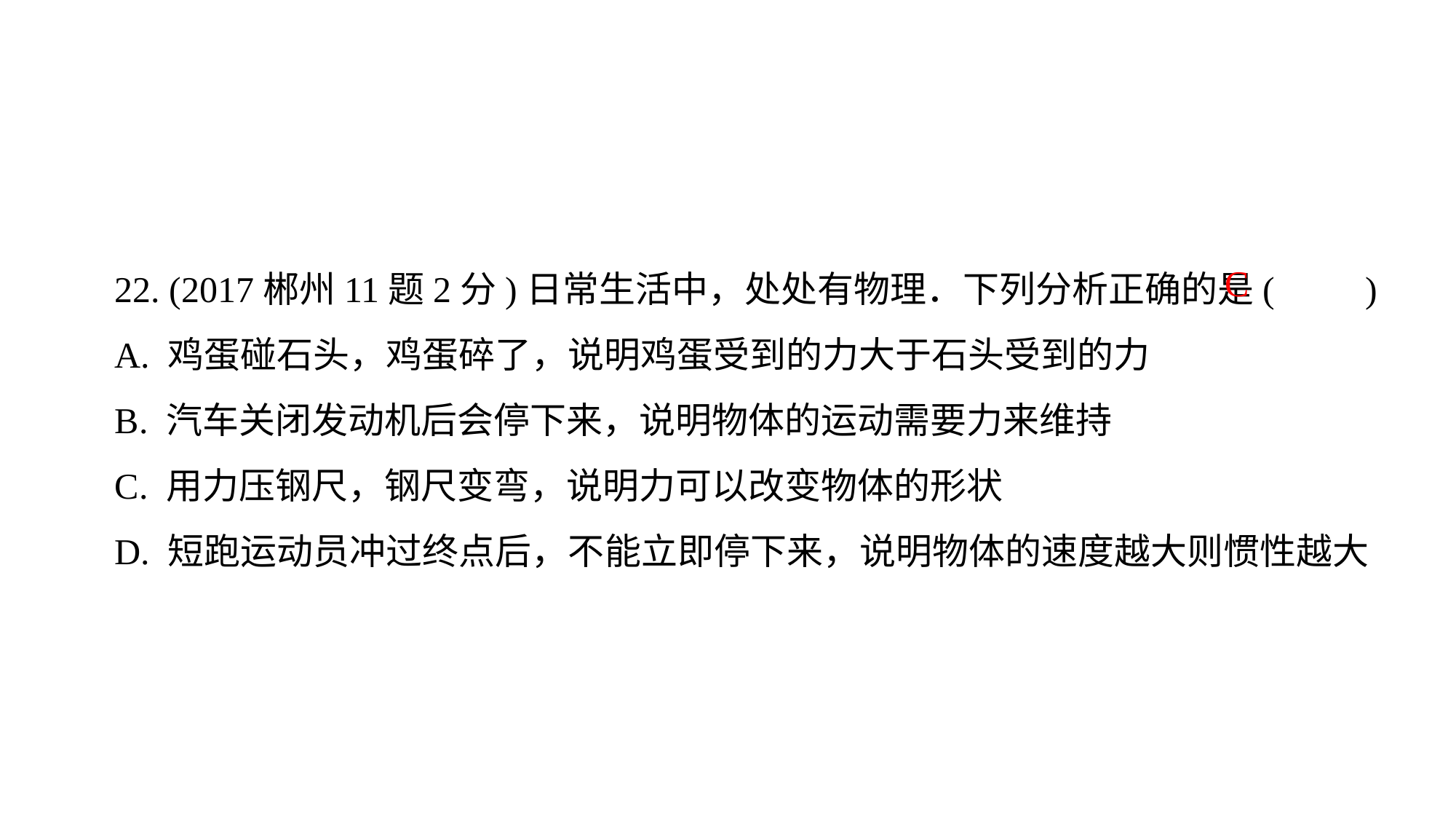

22. (2017郴州11题2分)日常生活中，处处有物理．下列分析正确的是(　　)
A. 鸡蛋碰石头，鸡蛋碎了，说明鸡蛋受到的力大于石头受到的力
B. 汽车关闭发动机后会停下来，说明物体的运动需要力来维持
C. 用力压钢尺，钢尺变弯，说明力可以改变物体的形状
D. 短跑运动员冲过终点后，不能立即停下来，说明物体的速度越大则惯性越大
C